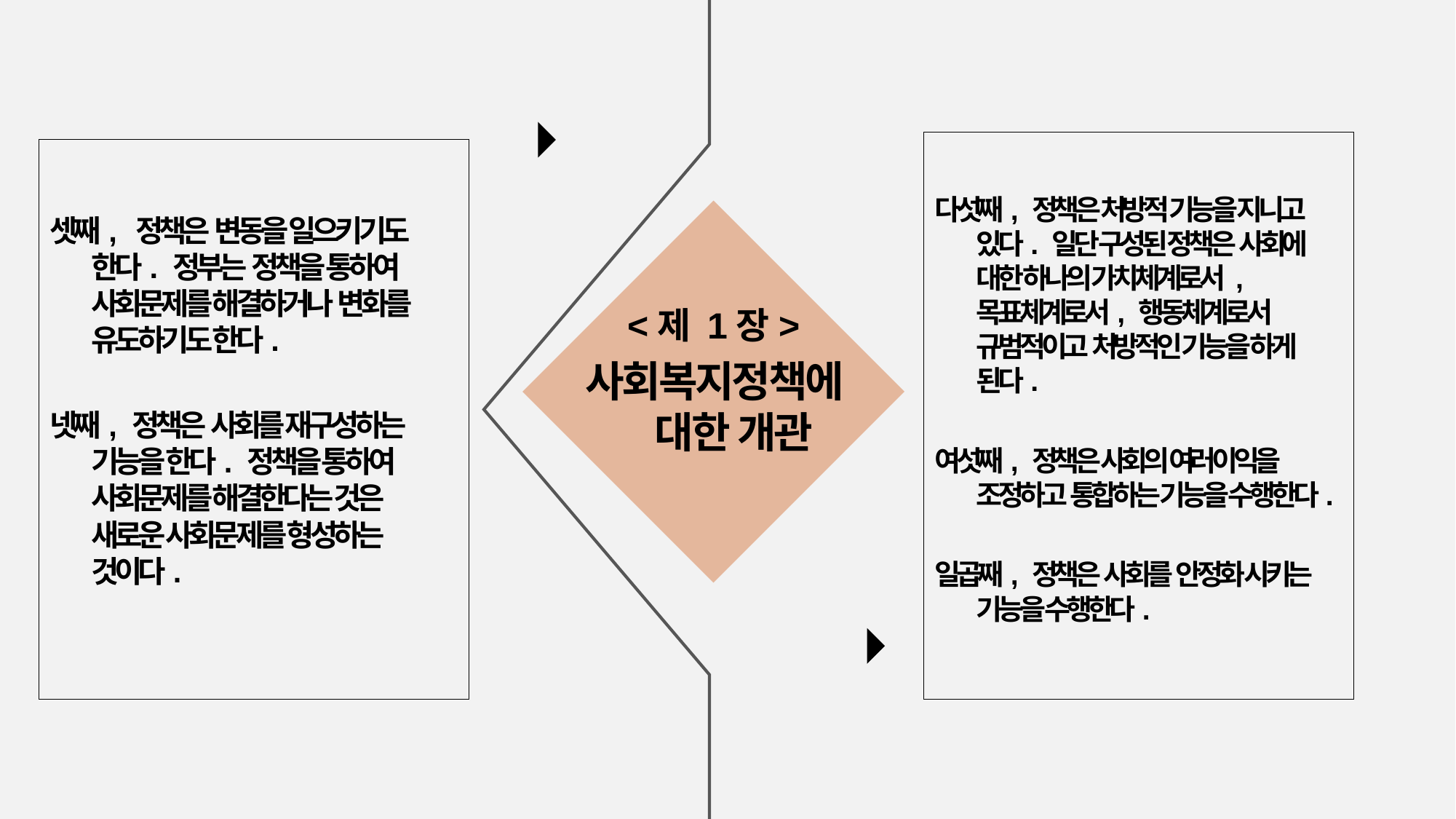

다섯째,  정책은 처방적 기능을 지니고 있다.  일단 구성된 정책은  사회에 대한 하나의 가치체계로서 ,  목표체계로서,  행동체계로서  규범적이고  처방적인 기능을 하게 된다.

여섯째,  정책은 사회의 여러이익을 조정하고  통합하는 기능을 수행한다.

일곱째,  정책은  사회를  안정화 시키는 기능을 수행한다.

셋째,   정책은  변동을 일으키기도 한다.  정부는  정책을 통하여  사회문제를 해결하거나  변화를  유도하기도 한다.

넷째,  정책은  사회를 재구성하는 기능을 한다.  정책을 통하여  사회문제를 해결한다는 것은  새로운 사회문제를 형성하는 것이다.

<제 1장>
사회복지정책에 대한 개관
START